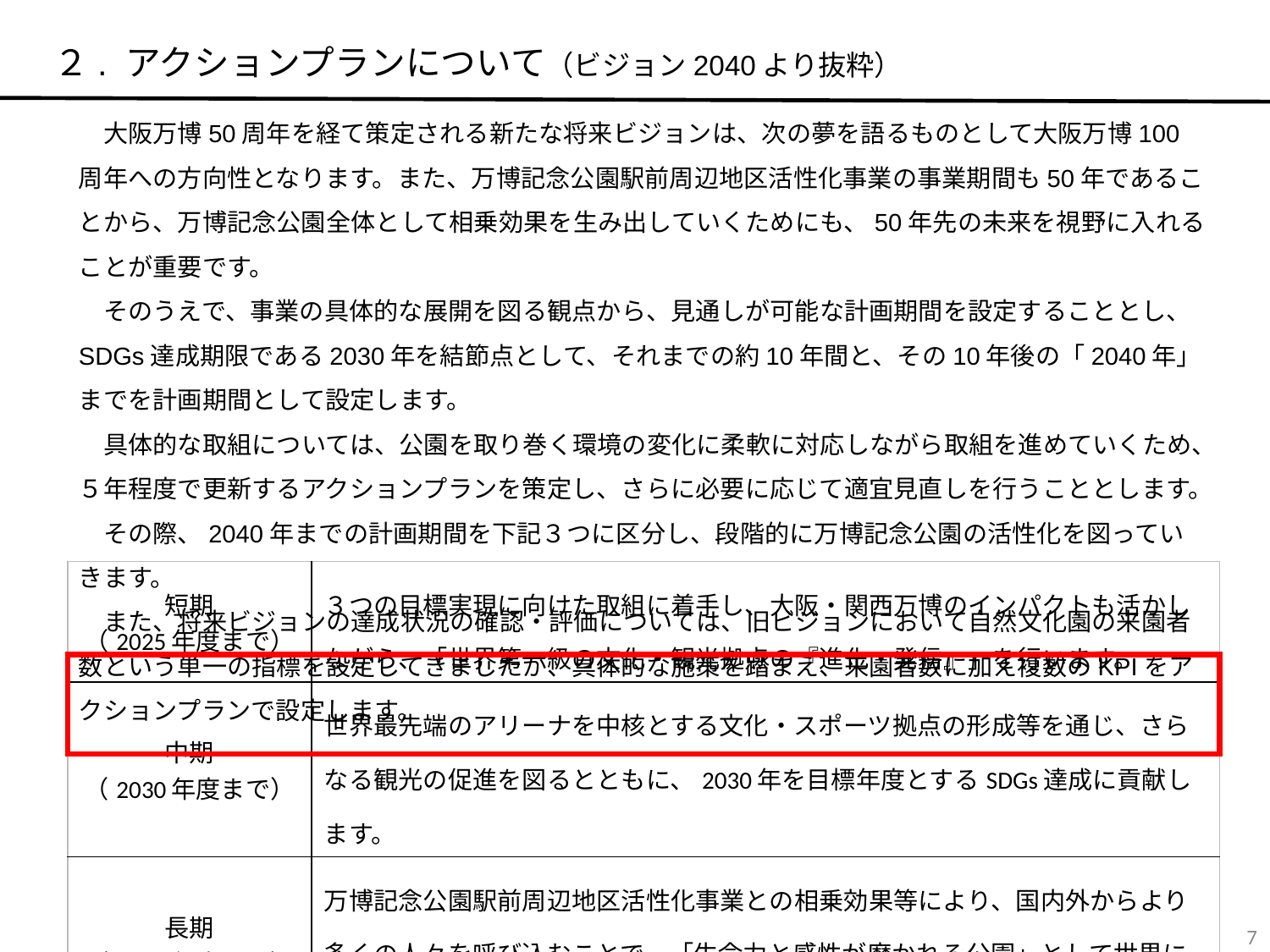

２. アクションプランについて（ビジョン2040より抜粋）
　大阪万博50周年を経て策定される新たな将来ビジョンは、次の夢を語るものとして大阪万博100周年への方向性となります。また、万博記念公園駅前周辺地区活性化事業の事業期間も50年であることから、万博記念公園全体として相乗効果を生み出していくためにも、50年先の未来を視野に入れることが重要です。
　そのうえで、事業の具体的な展開を図る観点から、見通しが可能な計画期間を設定することとし、 SDGs達成期限である2030年を結節点として、それまでの約10年間と、その10年後の「2040年」までを計画期間として設定します。
　具体的な取組については、公園を取り巻く環境の変化に柔軟に対応しながら取組を進めていくため、５年程度で更新するアクションプランを策定し、さらに必要に応じて適宜見直しを行うこととします。
　その際、2040年までの計画期間を下記３つに区分し、段階的に万博記念公園の活性化を図っていきます。
　また、将来ビジョンの達成状況の確認・評価については、旧ビジョンにおいて自然文化園の来園者数という単一の指標を設定してきましたが、具体的な施策を踏まえ、来園者数に加え複数のKPIをアクションプランで設定します。
| 短期 （2025年度まで） | ３つの目標実現に向けた取組に着手し、大阪・関西万博のインパクトも活かしながら、「世界第一級の文化・観光拠点の『進化・発信』」を行います。 |
| --- | --- |
| 中期 （2030年度まで） | 世界最先端のアリーナを中核とする文化・スポーツ拠点の形成等を通じ、さらなる観光の促進を図るとともに、2030年を目標年度とするSDGs達成に貢献します。 |
| 長期 （2040年度まで） | 万博記念公園駅前周辺地区活性化事業との相乗効果等により、国内外からより多くの人々を呼び込むことで、「生命力と感性が磨かれる公園」として世界における存在感を確立し、さらなる都市の魅力の創出を図ります。 |

7